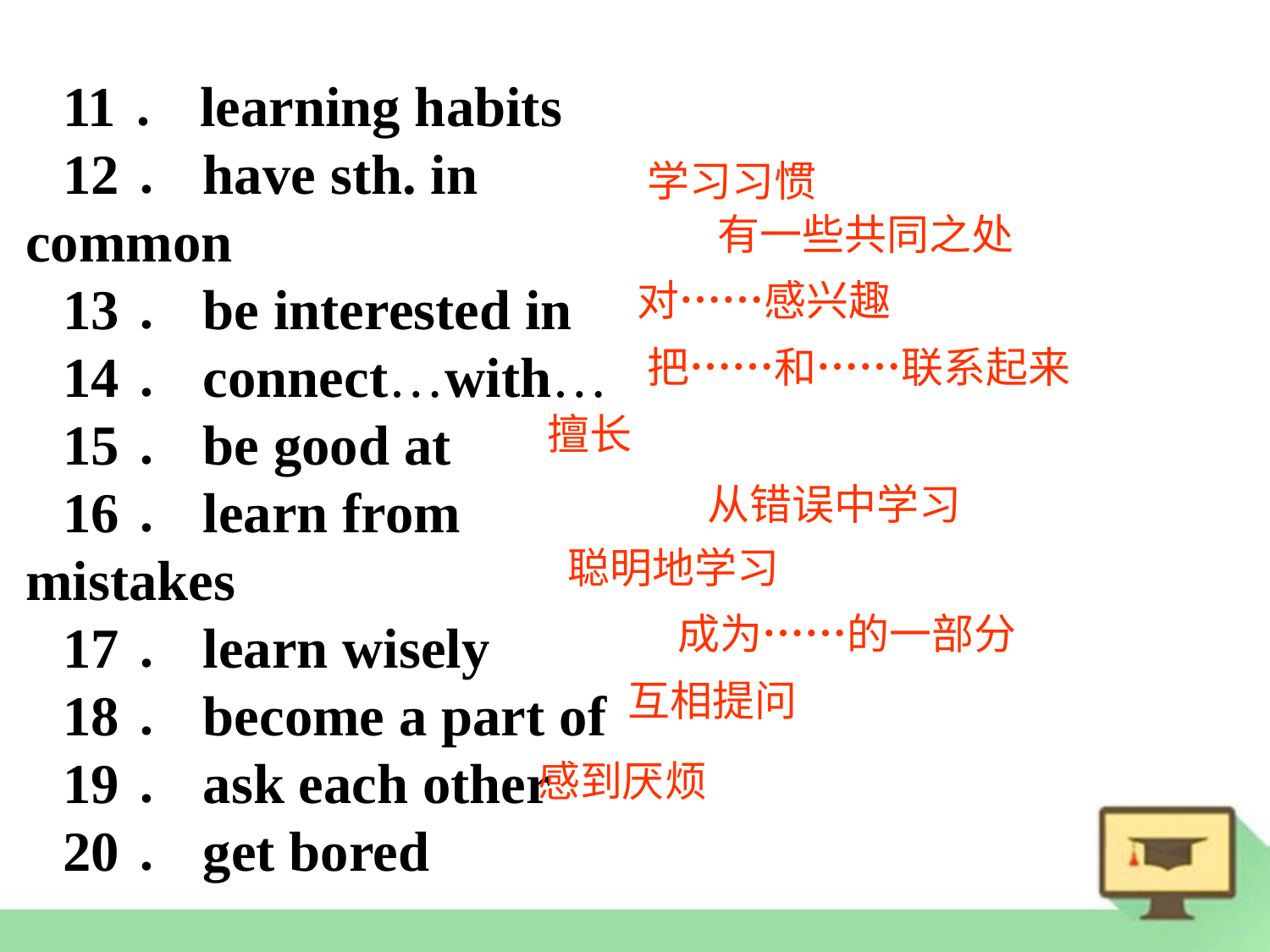

11．learning habits
12．have sth. in common
13．be interested in
14．connect…with…
15．be good at
16．learn from mistakes
17．learn wisely
18．become a part of
19．ask each other
20．get bored
学习习惯
有一些共同之处
对……感兴趣
把……和……联系起来
擅长
从错误中学习
聪明地学习
成为……的一部分
互相提问
感到厌烦